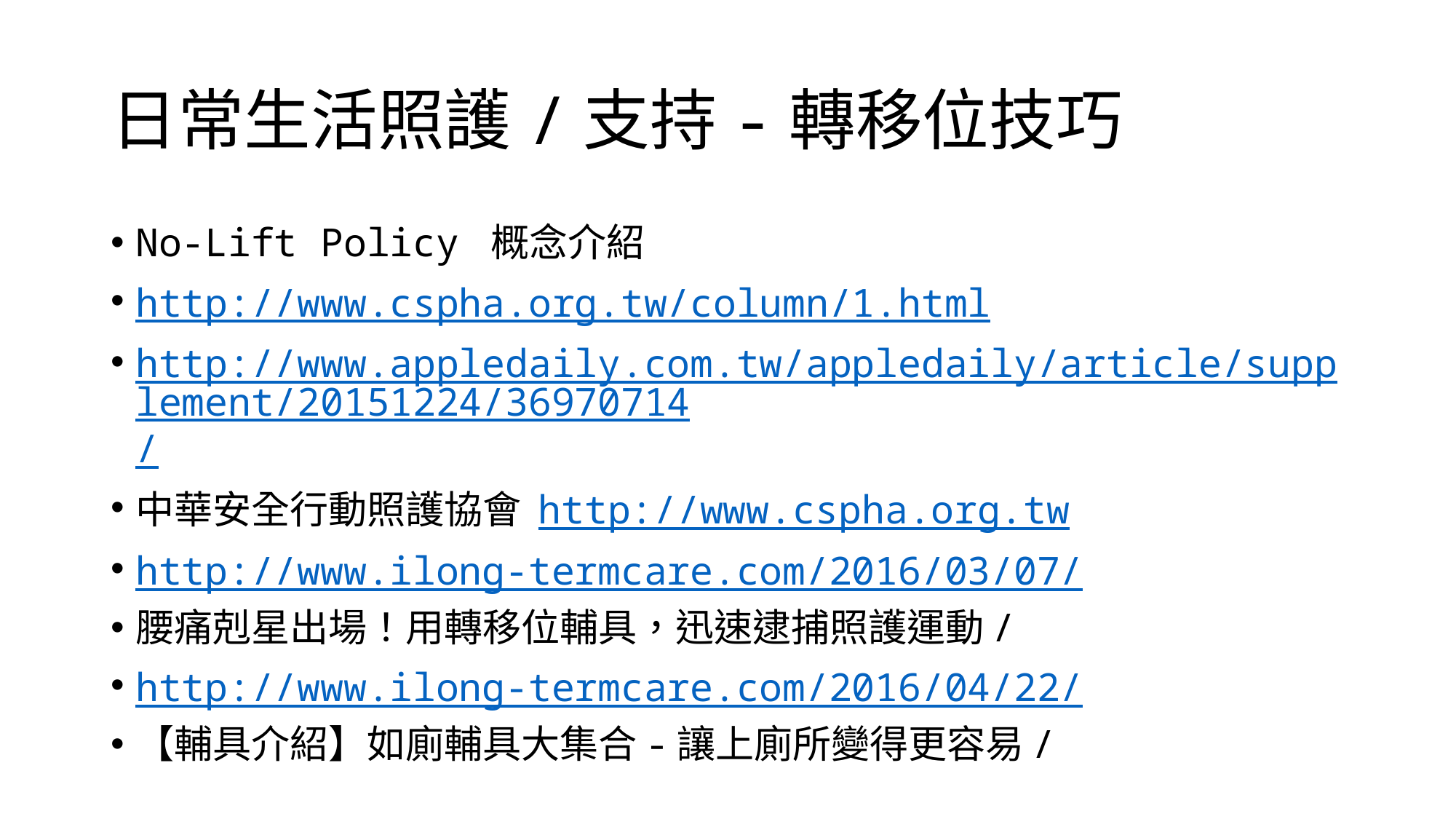

# 日常生活照護/支持-轉移位技巧
No-Lift Policy 概念介紹
http://www.cspha.org.tw/column/1.html
http://www.appledaily.com.tw/appledaily/article/supplement/20151224/36970714/
中華安全行動照護協會 http://www.cspha.org.tw
http://www.ilong-termcare.com/2016/03/07/
腰痛剋星出場！用轉移位輔具，迅速逮捕照護運動/
http://www.ilong-termcare.com/2016/04/22/
【輔具介紹】如廁輔具大集合-讓上廁所變得更容易/